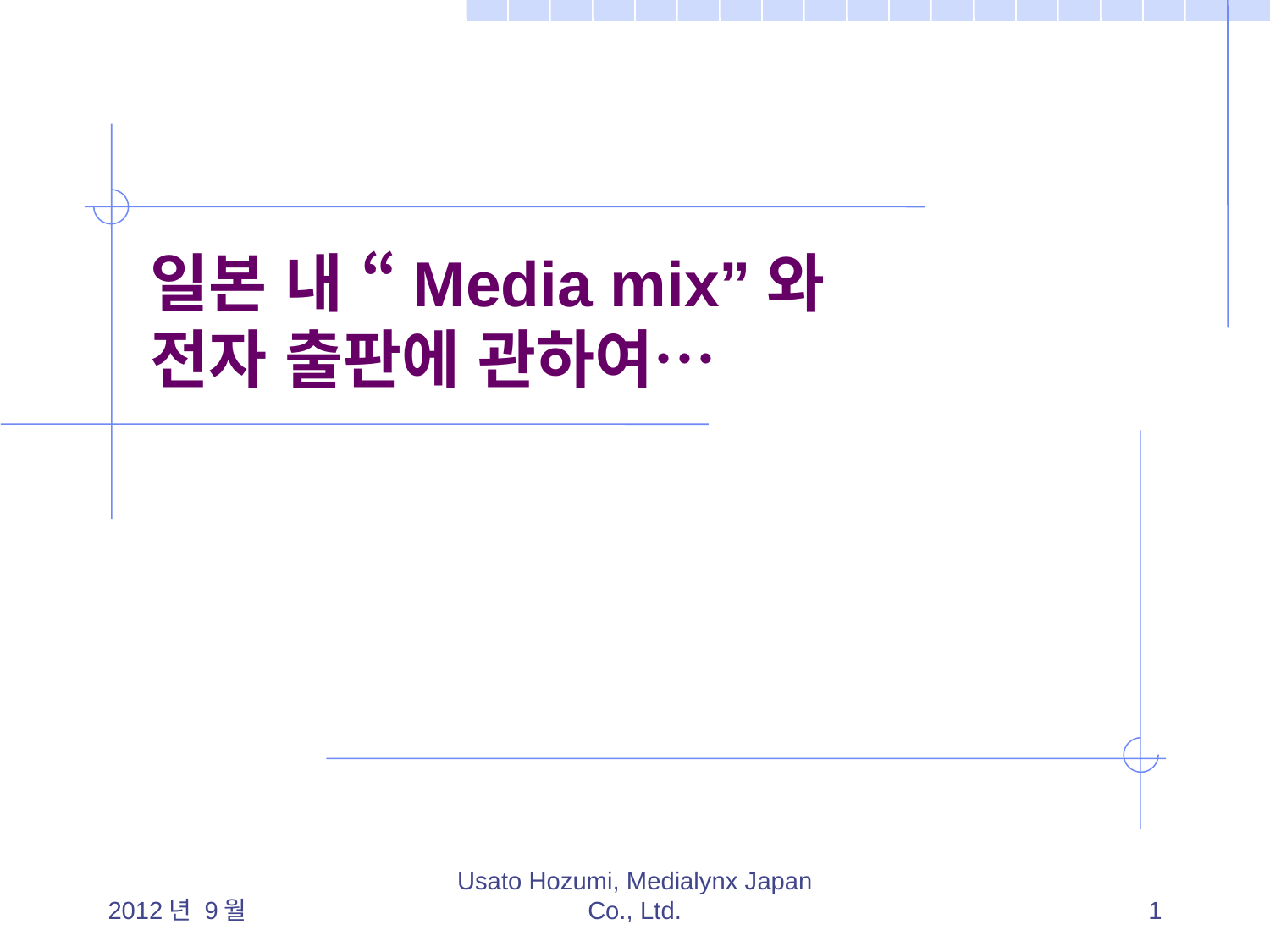

# 일본 내 “Media mix”와 전자 출판에 관하여…

2012년 9월
Usato Hozumi, Medialynx Japan Co., Ltd.
1